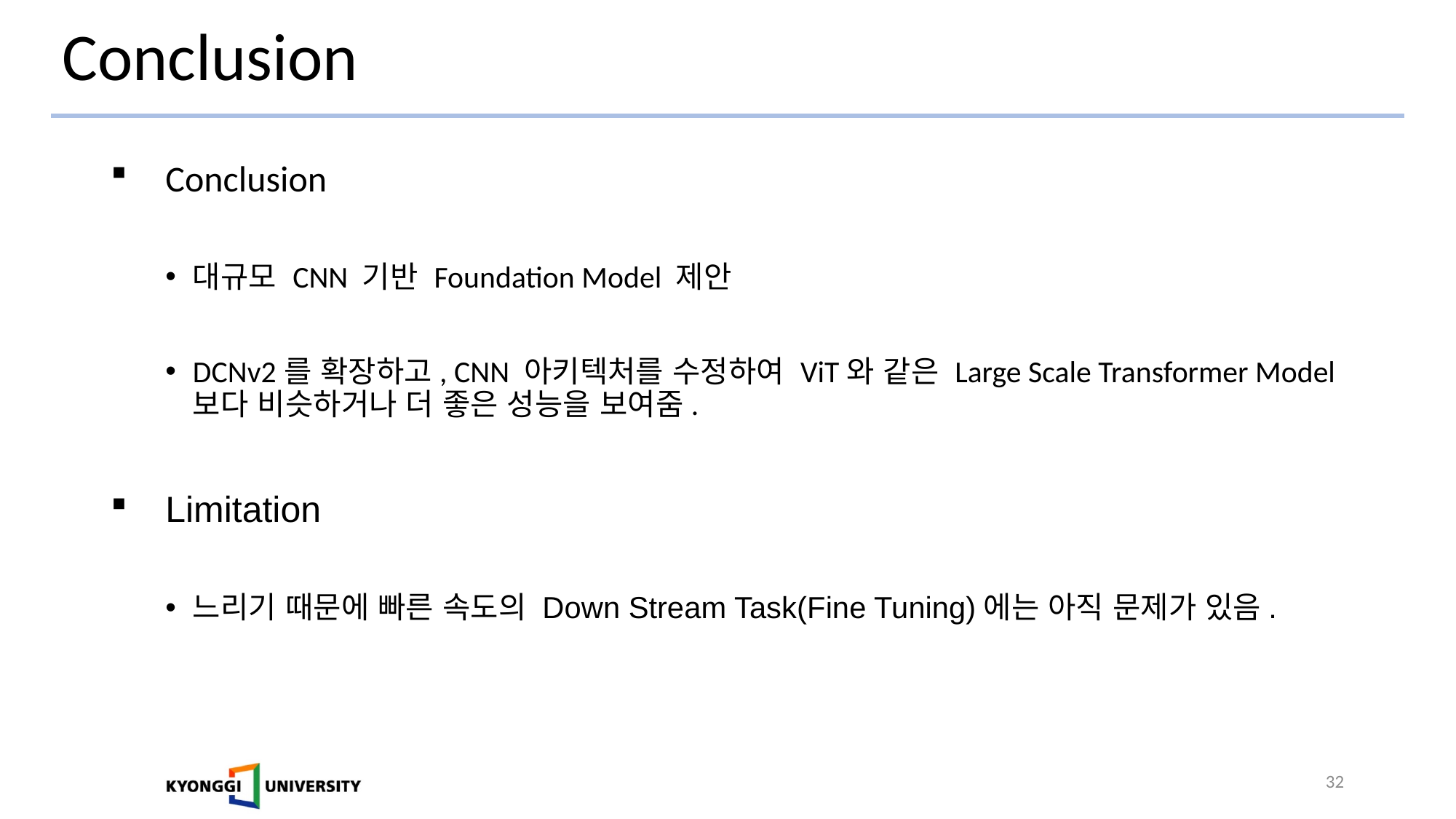

# Conclusion
Conclusion

대규모 CNN 기반 Foundation Model 제안

DCNv2를 확장하고, CNN 아키텍처를 수정하여 ViT와 같은 Large Scale Transformer Model보다 비슷하거나 더 좋은 성능을 보여줌.

Limitation

느리기 때문에 빠른 속도의 Down Stream Task(Fine Tuning)에는 아직 문제가 있음.
32